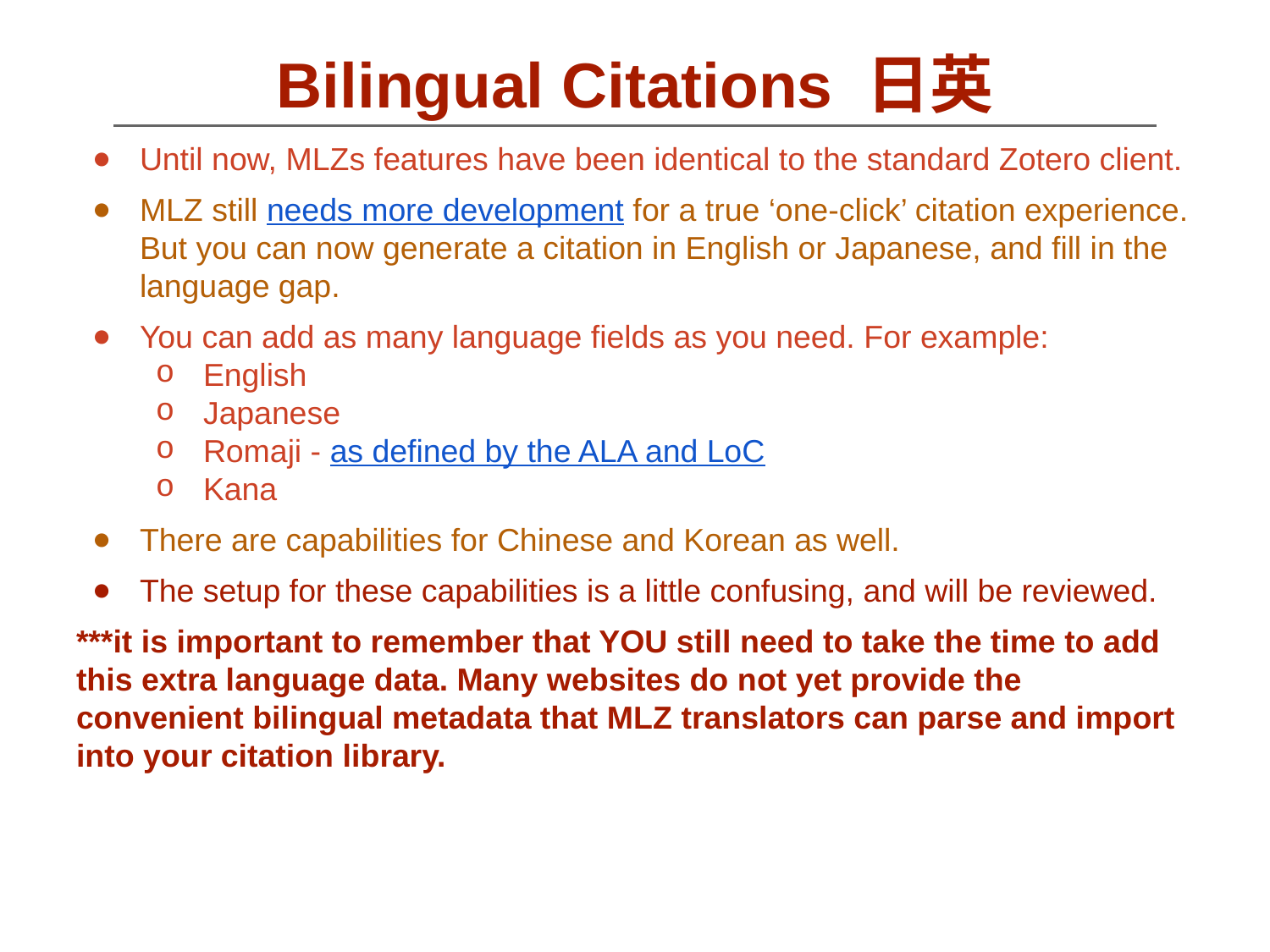

# Bilingual Citations 日英
Until now, MLZs features have been identical to the standard Zotero client.

MLZ still needs more development for a true ‘one-click’ citation experience. But you can now generate a citation in English or Japanese, and fill in the language gap.

You can add as many language fields as you need. For example:
English
Japanese
Romaji - as defined by the ALA and LoC
Kana

There are capabilities for Chinese and Korean as well.

The setup for these capabilities is a little confusing, and will be reviewed.

***it is important to remember that YOU still need to take the time to add this extra language data. Many websites do not yet provide the convenient bilingual metadata that MLZ translators can parse and import into your citation library.